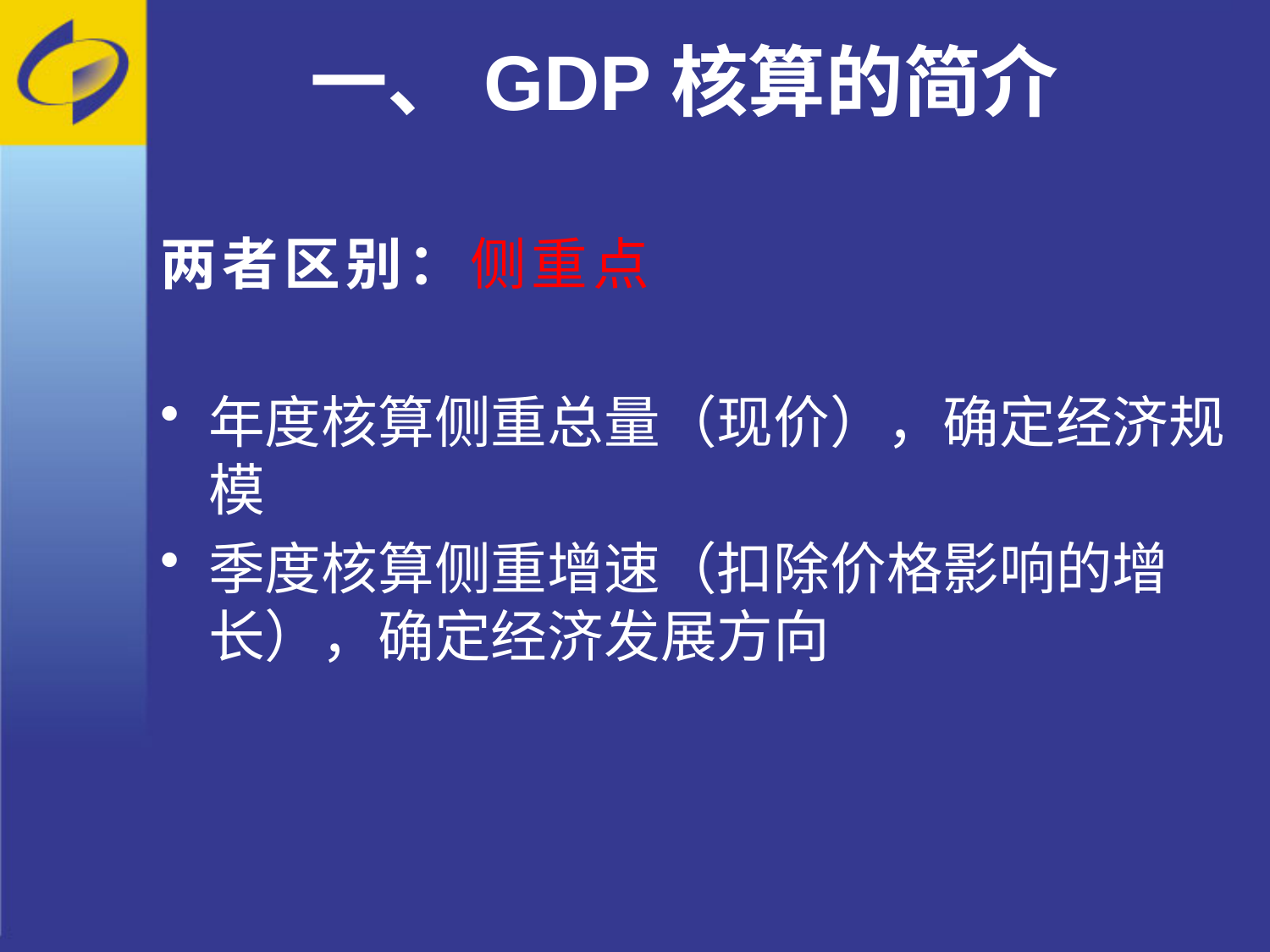

# 一、GDP核算的简介
两者区别：侧重点

年度核算侧重总量（现价），确定经济规模
季度核算侧重增速（扣除价格影响的增长），确定经济发展方向